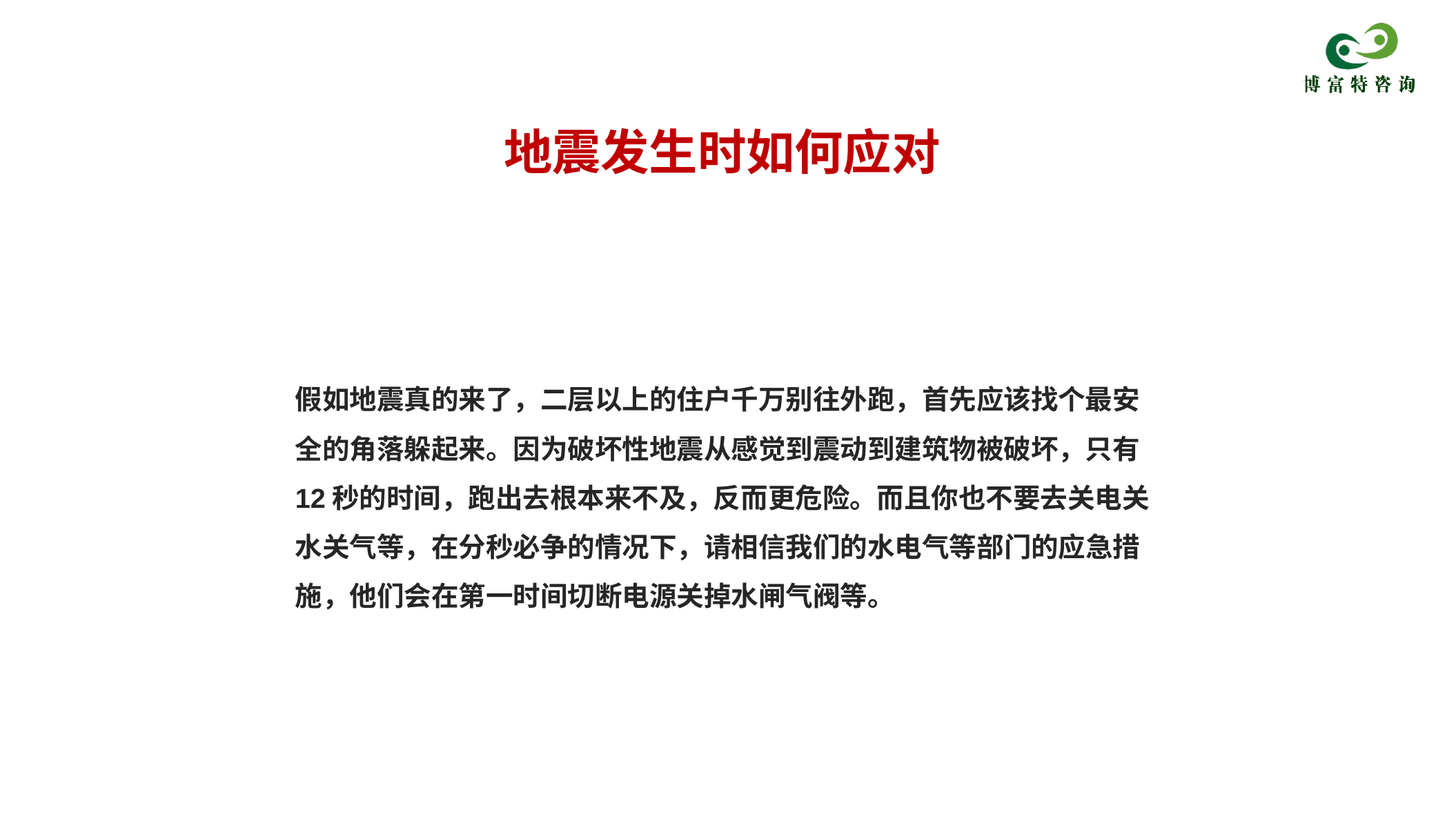

地震发生时如何应对
假如地震真的来了，二层以上的住户千万别往外跑，首先应该找个最安全的角落躲起来。因为破坏性地震从感觉到震动到建筑物被破坏，只有12秒的时间，跑出去根本来不及，反而更危险。而且你也不要去关电关水关气等，在分秒必争的情况下，请相信我们的水电气等部门的应急措施，他们会在第一时间切断电源关掉水闸气阀等。